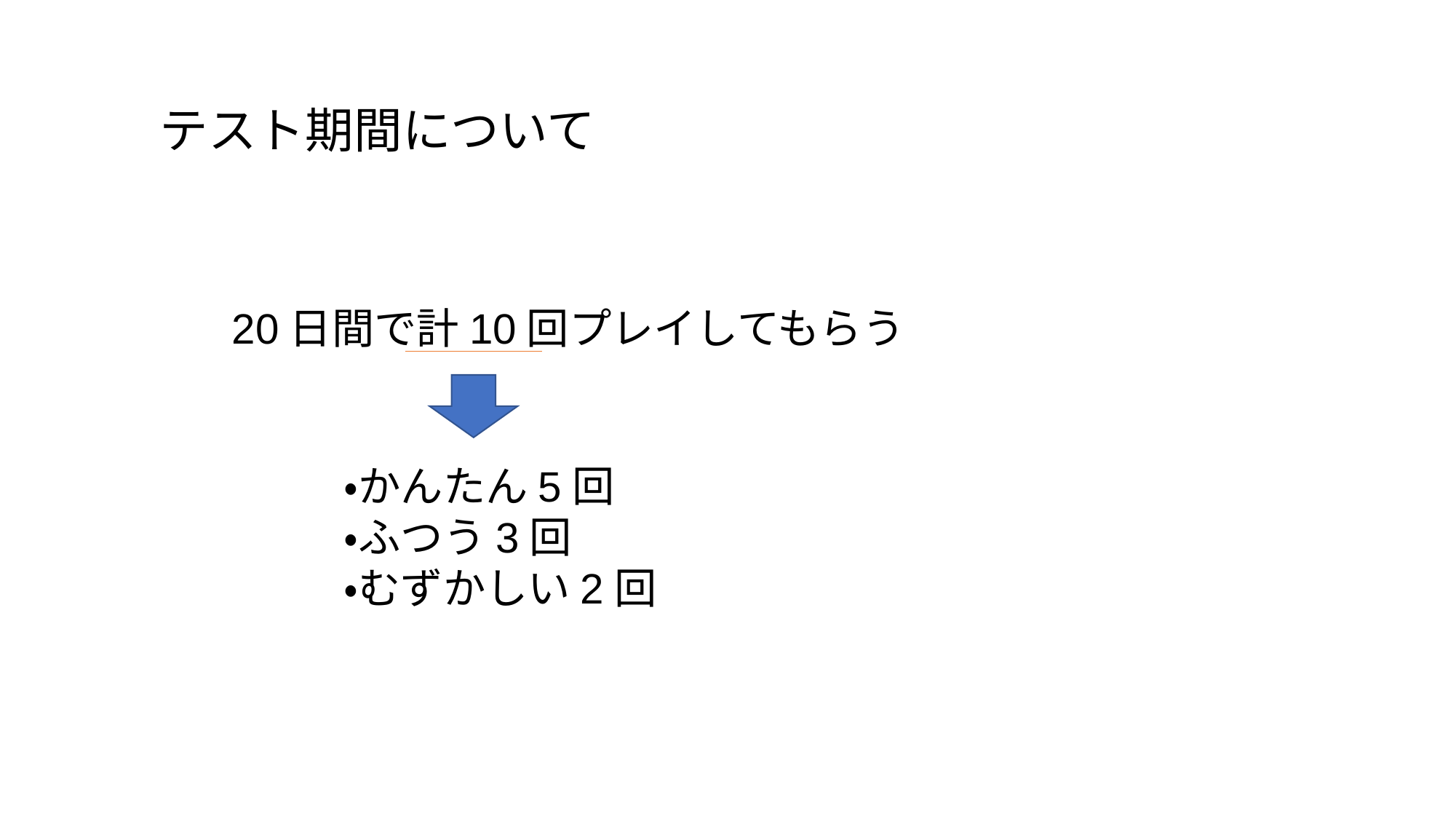

テスト期間について
20日間で計10回プレイしてもらう

・かんたん5回
・ふつう3回
・むずかしい2回